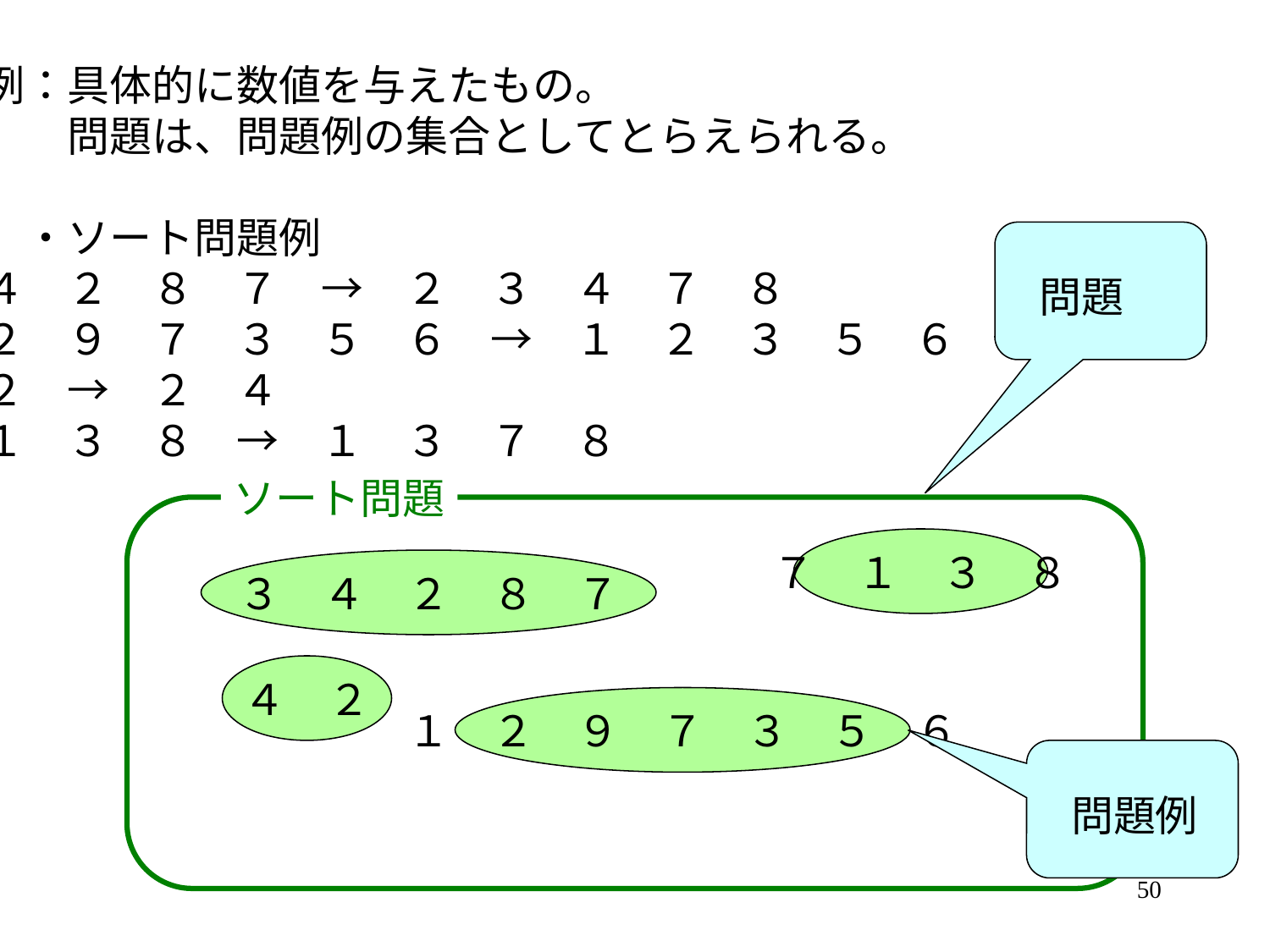

問題例：具体的に数値を与えたもの。
　　　　問題は、問題例の集合としてとらえられる。

　　　・ソート問題例
３　４　２　８　７　→　２　３　４　７　８
１　２　９　７　３　５　６　→　１　２　３　５　６　７　９
４　２　→　２　４
７　１　３　８　→　１　３　７　８

問題
ソート問題

７　１　３　８
３　４　２　８　７
４　２
１　２　９　７　３　５　６

問題例
50